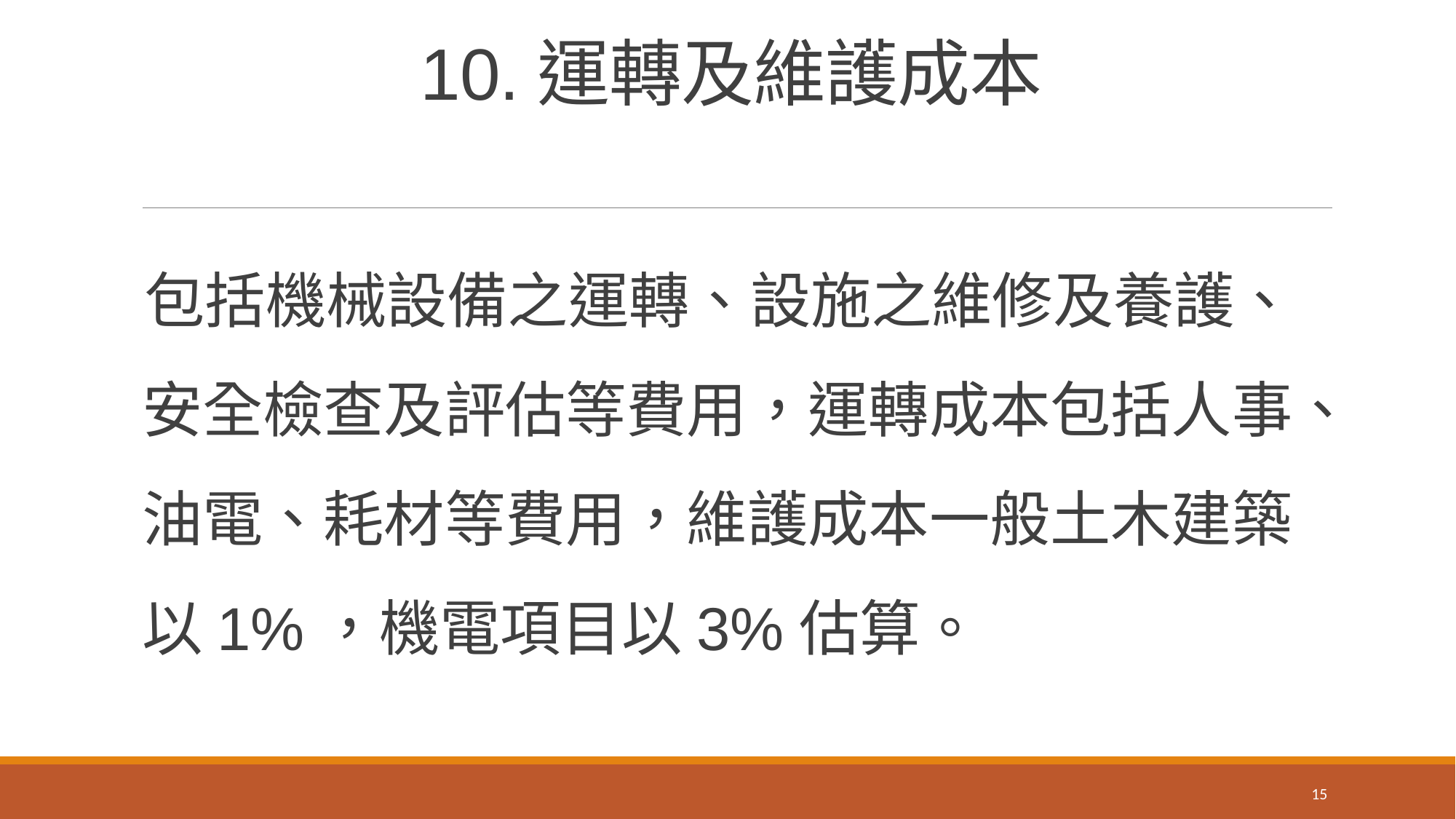

# 10.運轉及維護成本
包括機械設備之運轉、設施之維修及養護、安全檢查及評估等費用，運轉成本包括人事、油電、耗材等費用，維護成本一般土木建築以1%，機電項目以3%估算。

15